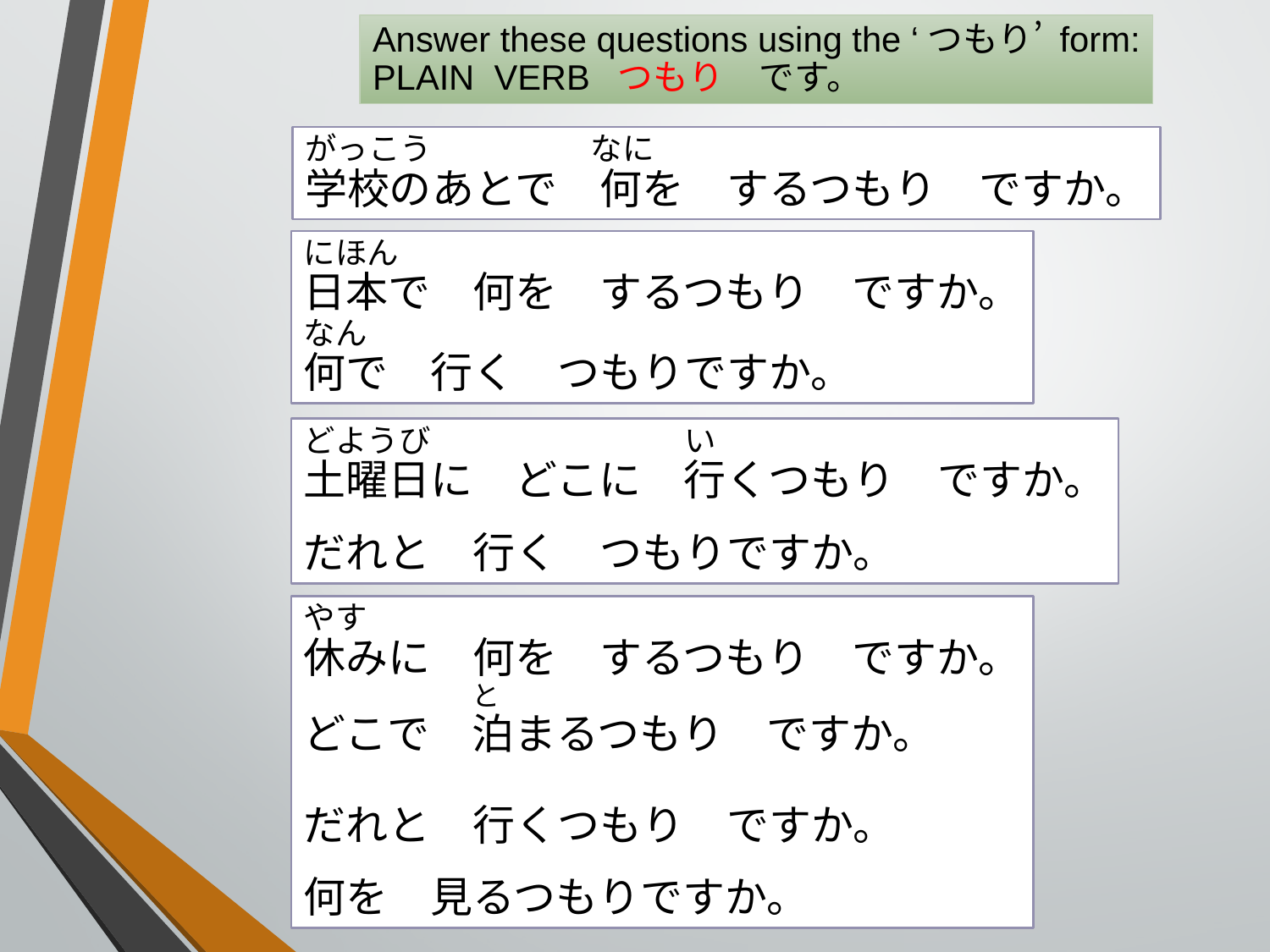

Answer these questions using the ‘つもり’ form:
PLAIN  VERB  つもり　です。
がっこう　　　　　なに
学校のあとで　何を　するつもり　ですか。
にほん
日本で　何を　するつもり　ですか。
なん
何で　行く　つもりですか。
どようび　　　　　　　　い
土曜日に　どこに　行くつもり　ですか。

だれと　行く　つもりですか。
やす
休みに　何を　するつもり　ですか。
　　　　　　と
どこで　泊まるつもり　ですか。

だれと　行くつもり　ですか。

何を　見るつもりですか。